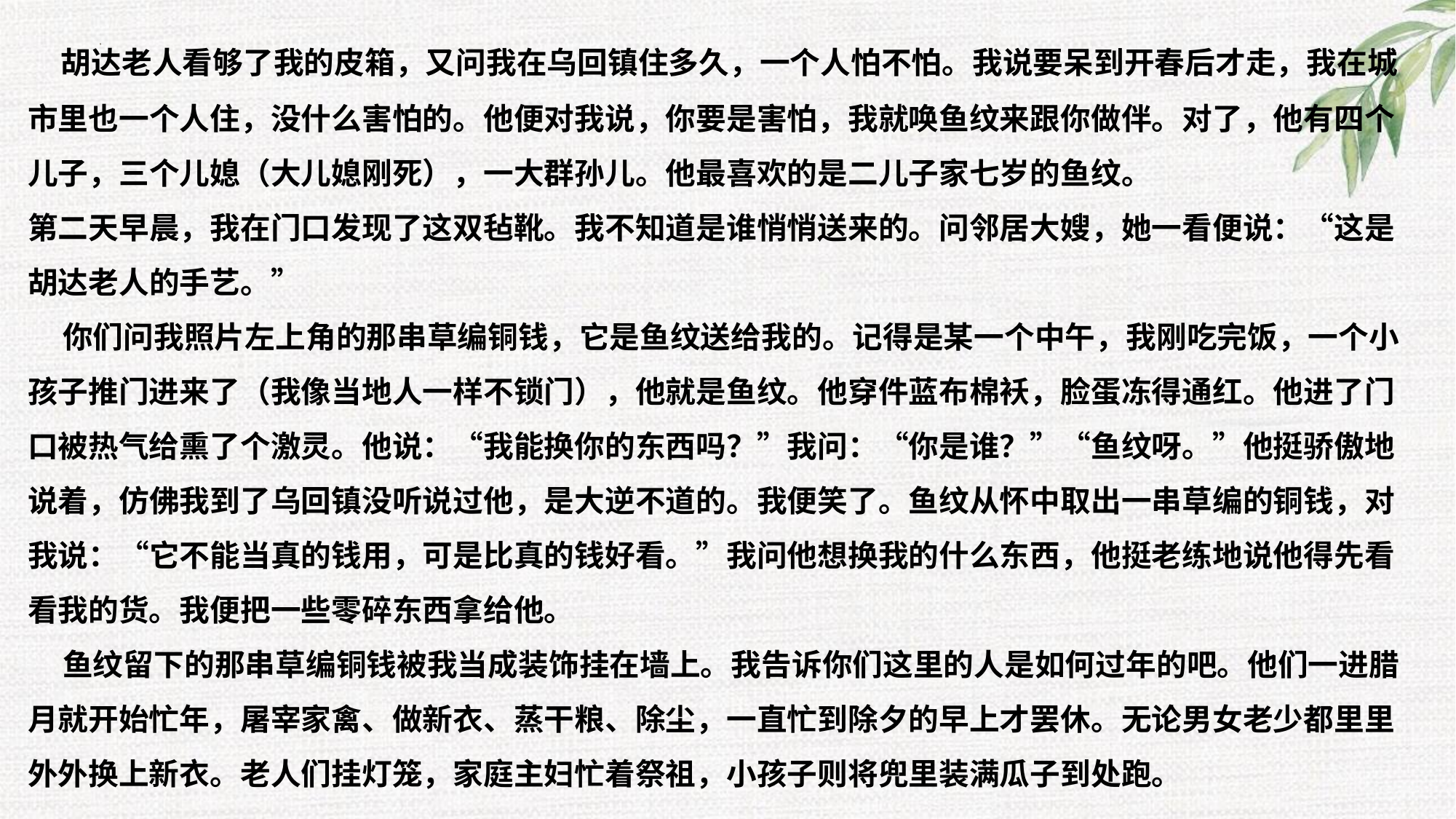

胡达老人看够了我的皮箱，又问我在乌回镇住多久，一个人怕不怕。我说要呆到开春后才走，我在城市里也一个人住，没什么害怕的。他便对我说，你要是害怕，我就唤鱼纹来跟你做伴。对了，他有四个儿子，三个儿媳（大儿媳刚死），一大群孙儿。他最喜欢的是二儿子家七岁的鱼纹。
第二天早晨，我在门口发现了这双毡靴。我不知道是谁悄悄送来的。问邻居大嫂，她一看便说：“这是胡达老人的手艺。”
    你们问我照片左上角的那串草编铜钱，它是鱼纹送给我的。记得是某一个中午，我刚吃完饭，一个小孩子推门进来了（我像当地人一样不锁门），他就是鱼纹。他穿件蓝布棉袄，脸蛋冻得通红。他进了门口被热气给熏了个激灵。他说：“我能换你的东西吗？”我问：“你是谁？”“鱼纹呀。”他挺骄傲地说着，仿佛我到了乌回镇没听说过他，是大逆不道的。我便笑了。鱼纹从怀中取出一串草编的铜钱，对我说：“它不能当真的钱用，可是比真的钱好看。”我问他想换我的什么东西，他挺老练地说他得先看看我的货。我便把一些零碎东西拿给他。
    鱼纹留下的那串草编铜钱被我当成装饰挂在墙上。我告诉你们这里的人是如何过年的吧。他们一进腊月就开始忙年，屠宰家禽、做新衣、蒸干粮、除尘，一直忙到除夕的早上才罢休。无论男女老少都里里外外换上新衣。老人们挂灯笼，家庭主妇忙着祭祖，小孩子则将兜里装满瓜子到处跑。